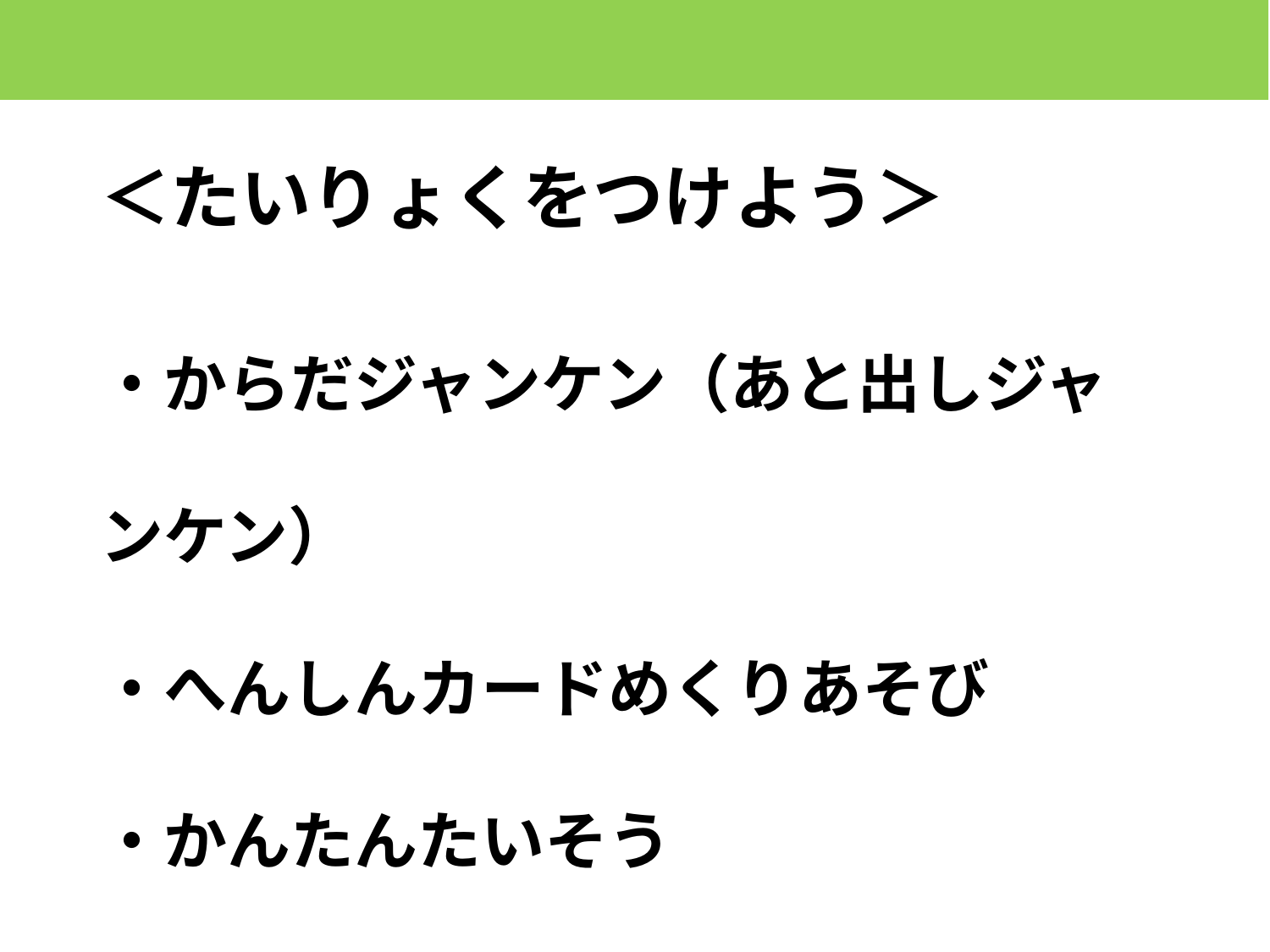

＜たいりょくをつけよう＞

・からだジャンケン（あと出しジャンケン）
・へんしんカードめくりあそび
・かんたんたいそう
・ラインステップ（６びょうチャレンジ）